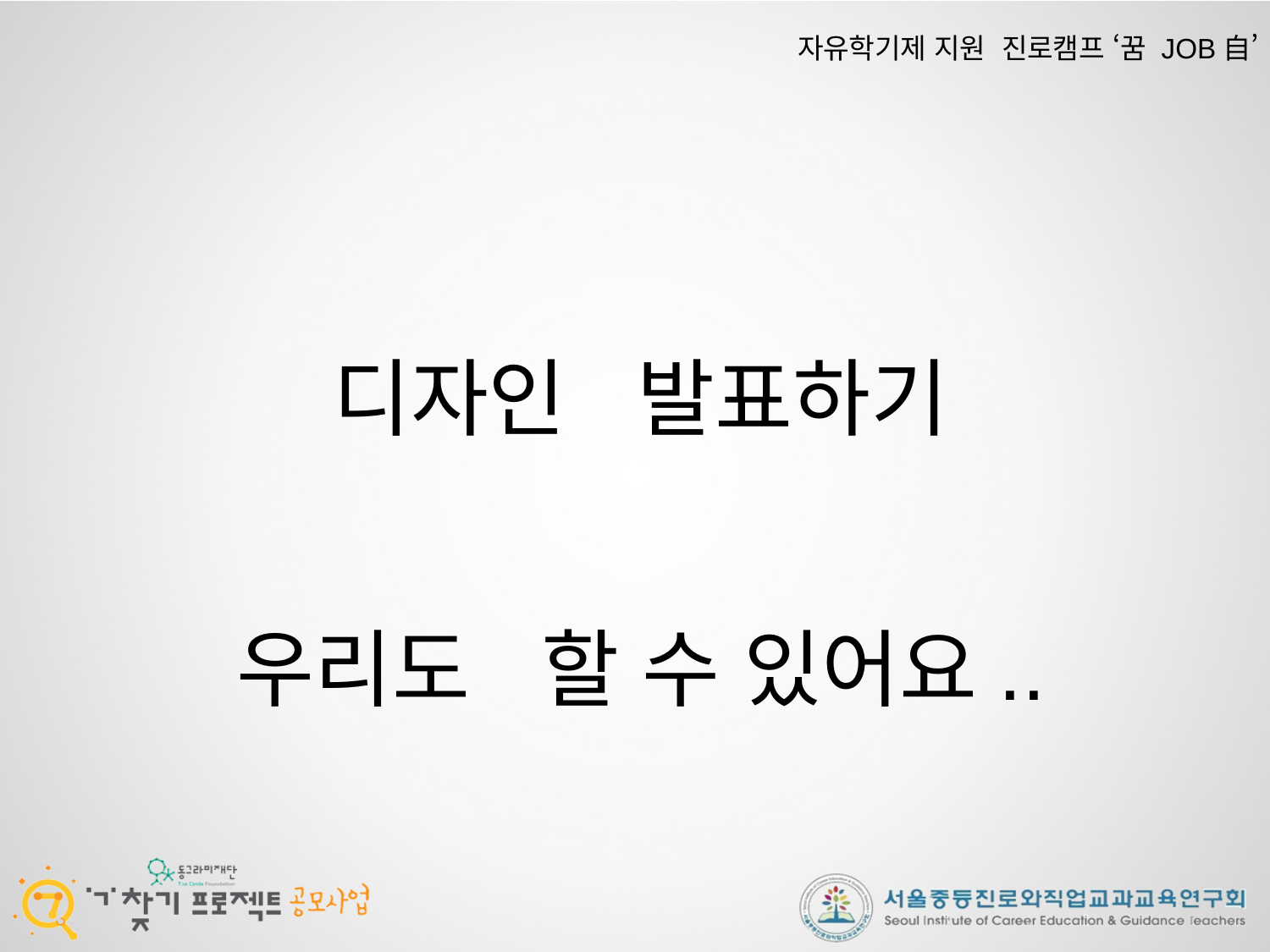

# 자유학기제 지원  진로캠프 ‘꿈 JOB自’
디자인   발표하기
우리도   할 수 있어요..